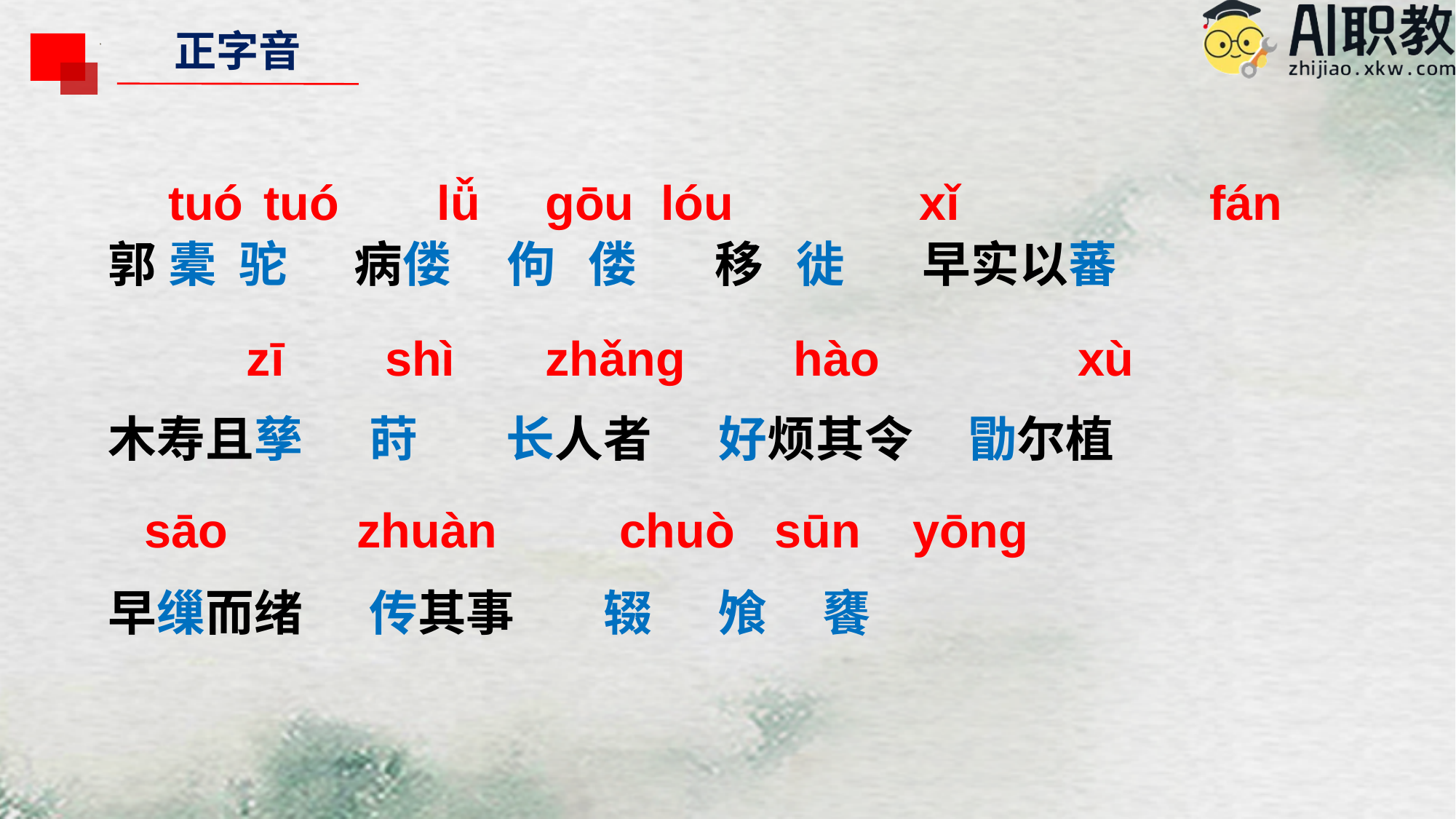

正字音

tuó
tuó
lǚ
gōu  lóu
xǐ
fán
郭 橐  驼      病偻     佝   偻       移   徙       早实以蕃
木寿且孳      莳        长人者      好烦其令     勖尔植
早缫而绪      传其事        辍      飧     饔
zī
shì
zhǎng
hào
xù
sāo
zhuàn
chuò
sūn
yōng